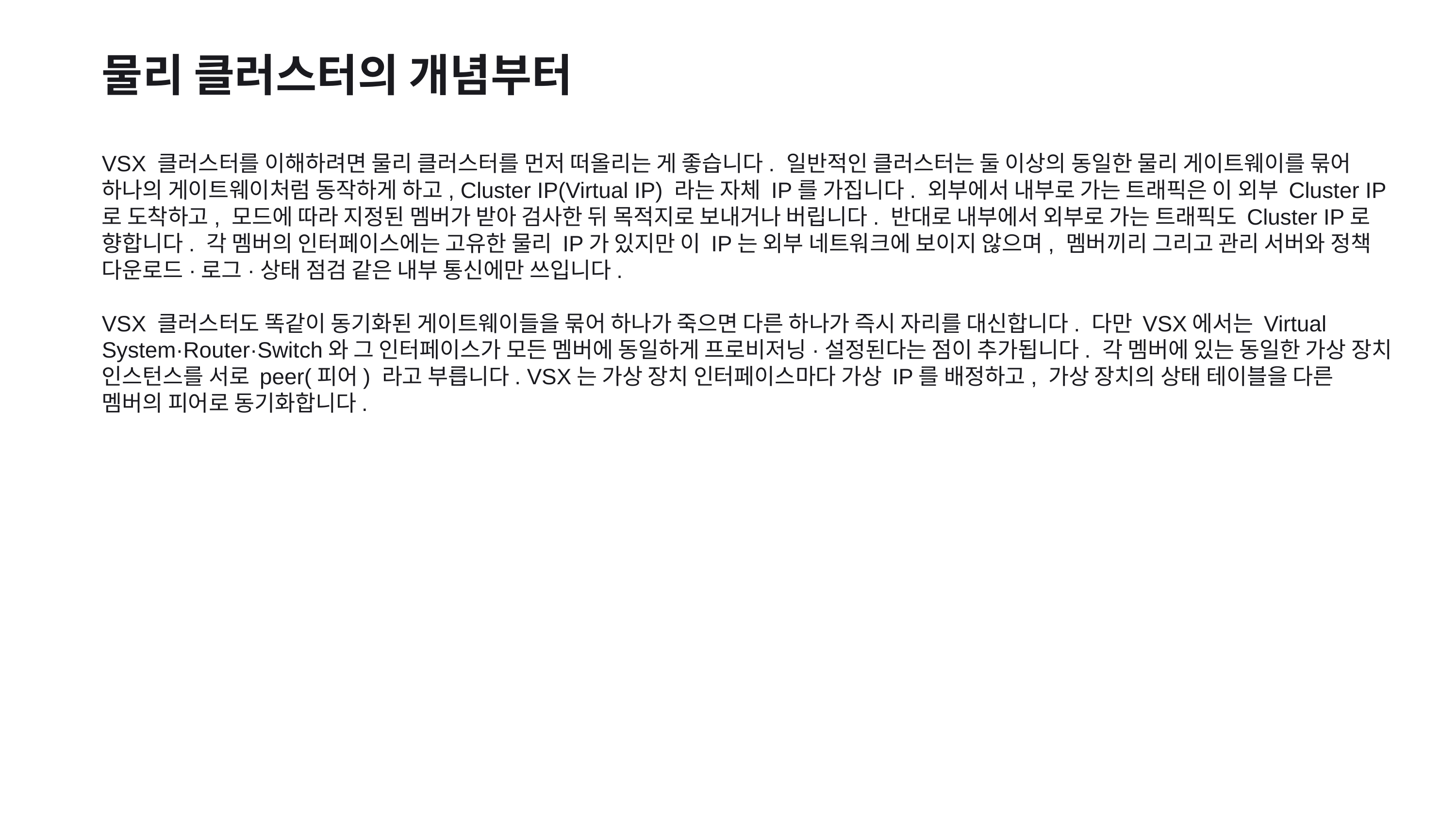

물리 클러스터의 개념부터
VSX 클러스터를 이해하려면 물리 클러스터를 먼저 떠올리는 게 좋습니다. 일반적인 클러스터는 둘 이상의 동일한 물리 게이트웨이를 묶어 하나의 게이트웨이처럼 동작하게 하고, Cluster IP(Virtual IP) 라는 자체 IP를 가집니다. 외부에서 내부로 가는 트래픽은 이 외부 Cluster IP로 도착하고, 모드에 따라 지정된 멤버가 받아 검사한 뒤 목적지로 보내거나 버립니다. 반대로 내부에서 외부로 가는 트래픽도 Cluster IP로 향합니다. 각 멤버의 인터페이스에는 고유한 물리 IP가 있지만 이 IP는 외부 네트워크에 보이지 않으며, 멤버끼리 그리고 관리 서버와 정책 다운로드·로그·상태 점검 같은 내부 통신에만 쓰입니다.

VSX 클러스터도 똑같이 동기화된 게이트웨이들을 묶어 하나가 죽으면 다른 하나가 즉시 자리를 대신합니다. 다만 VSX에서는 Virtual System·Router·Switch와 그 인터페이스가 모든 멤버에 동일하게 프로비저닝·설정된다는 점이 추가됩니다. 각 멤버에 있는 동일한 가상 장치 인스턴스를 서로 peer(피어) 라고 부릅니다. VSX는 가상 장치 인터페이스마다 가상 IP를 배정하고, 가상 장치의 상태 테이블을 다른 멤버의 피어로 동기화합니다.